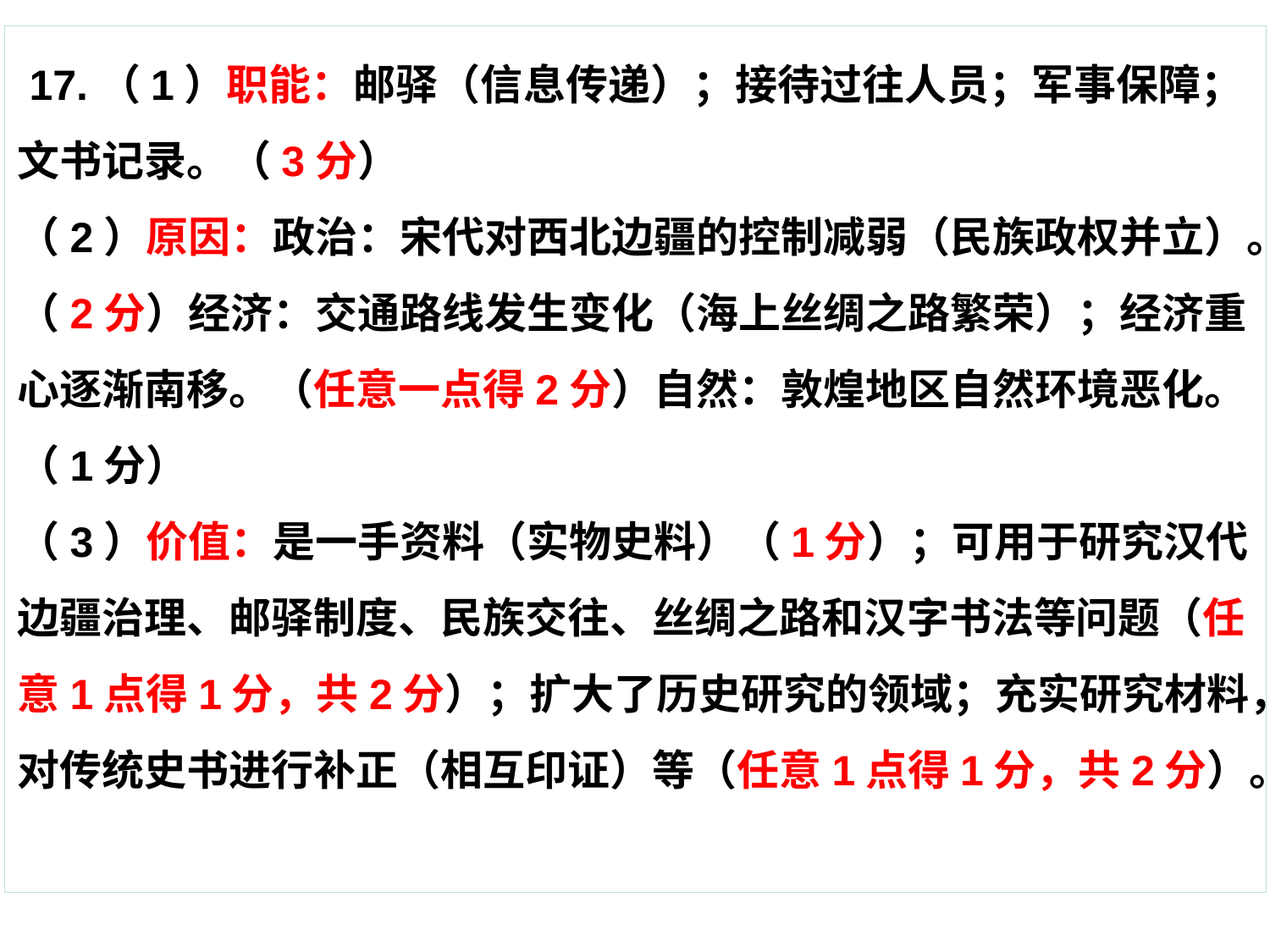

17.（1）职能：邮驿（信息传递）；接待过往人员；军事保障；文书记录。（3分）
（2）原因：政治：宋代对西北边疆的控制减弱（民族政权并立）。（2分）经济：交通路线发生变化（海上丝绸之路繁荣）；经济重心逐渐南移。（任意一点得2分）自然：敦煌地区自然环境恶化。（1分）
（3）价值：是一手资料（实物史料）（1分）；可用于研究汉代边疆治理、邮驿制度、民族交往、丝绸之路和汉字书法等问题（任意1点得1分，共2分）；扩大了历史研究的领域；充实研究材料，对传统史书进行补正（相互印证）等（任意1点得1分，共2分）。